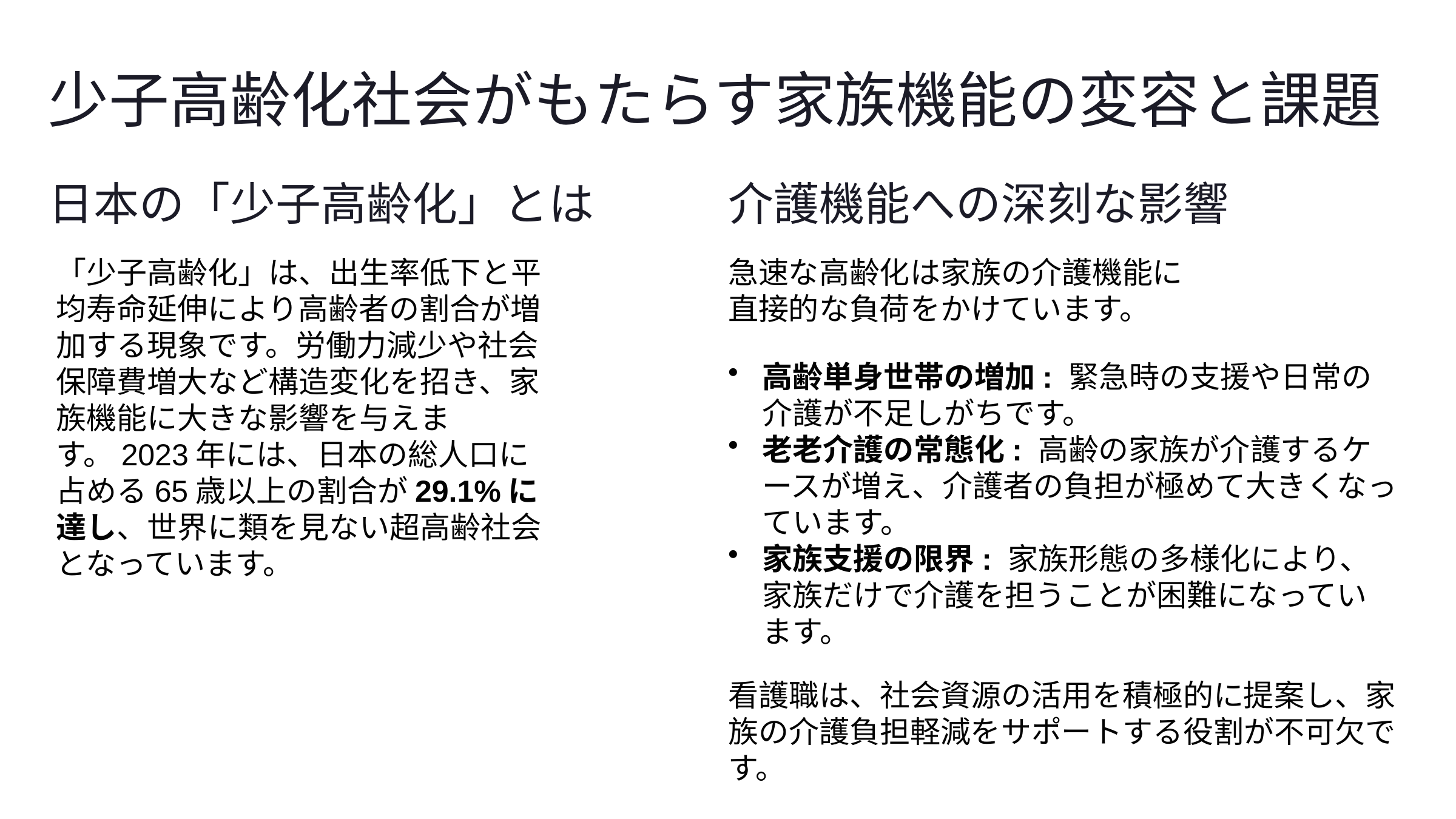

少子高齢化社会がもたらす家族機能の変容と課題
日本の「少子高齢化」とは
介護機能への深刻な影響
「少子高齢化」は、出生率低下と平均寿命延伸により高齢者の割合が増加する現象です。労働力減少や社会保障費増大など構造変化を招き、家族機能に大きな影響を与えます。2023年には、日本の総人口に占める65歳以上の割合が29.1%に達し、世界に類を見ない超高齢社会となっています。
急速な高齢化は家族の介護機能に
直接的な負荷をかけています。
高齢単身世帯の増加: 緊急時の支援や日常の介護が不足しがちです。
老老介護の常態化: 高齢の家族が介護するケースが増え、介護者の負担が極めて大きくなっています。
家族支援の限界: 家族形態の多様化により、家族だけで介護を担うことが困難になっています。
看護職は、社会資源の活用を積極的に提案し、家族の介護負担軽減をサポートする役割が不可欠です。